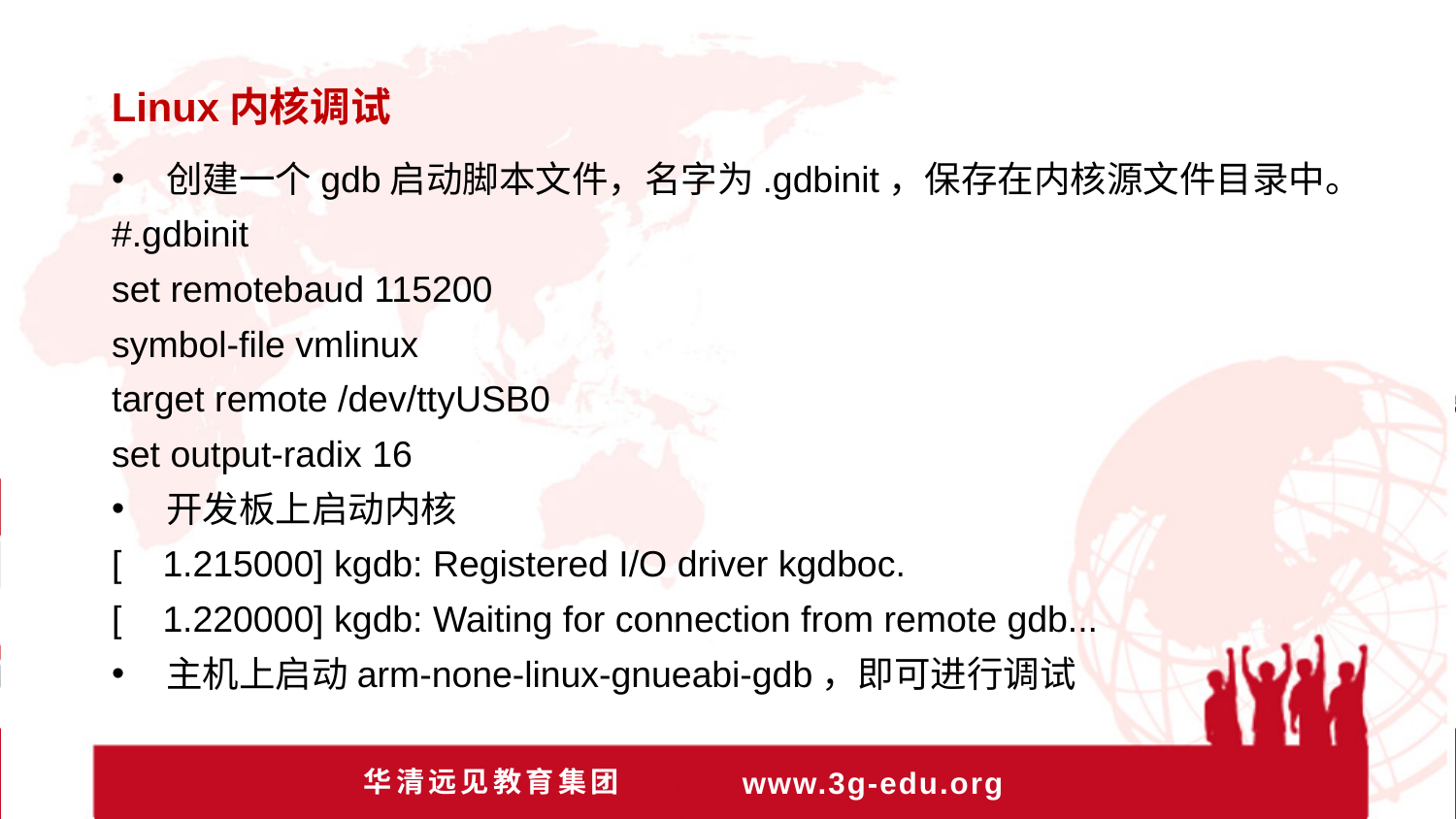

Linux内核调试
创建一个gdb启动脚本文件，名字为.gdbinit，保存在内核源文件目录中。
#.gdbinit
set remotebaud 115200
symbol-file vmlinux
target remote /dev/ttyUSB0
set output-radix 16
开发板上启动内核
[    1.215000] kgdb: Registered I/O driver kgdboc.
[    1.220000] kgdb: Waiting for connection from remote gdb...
主机上启动arm-none-linux-gnueabi-gdb，即可进行调试